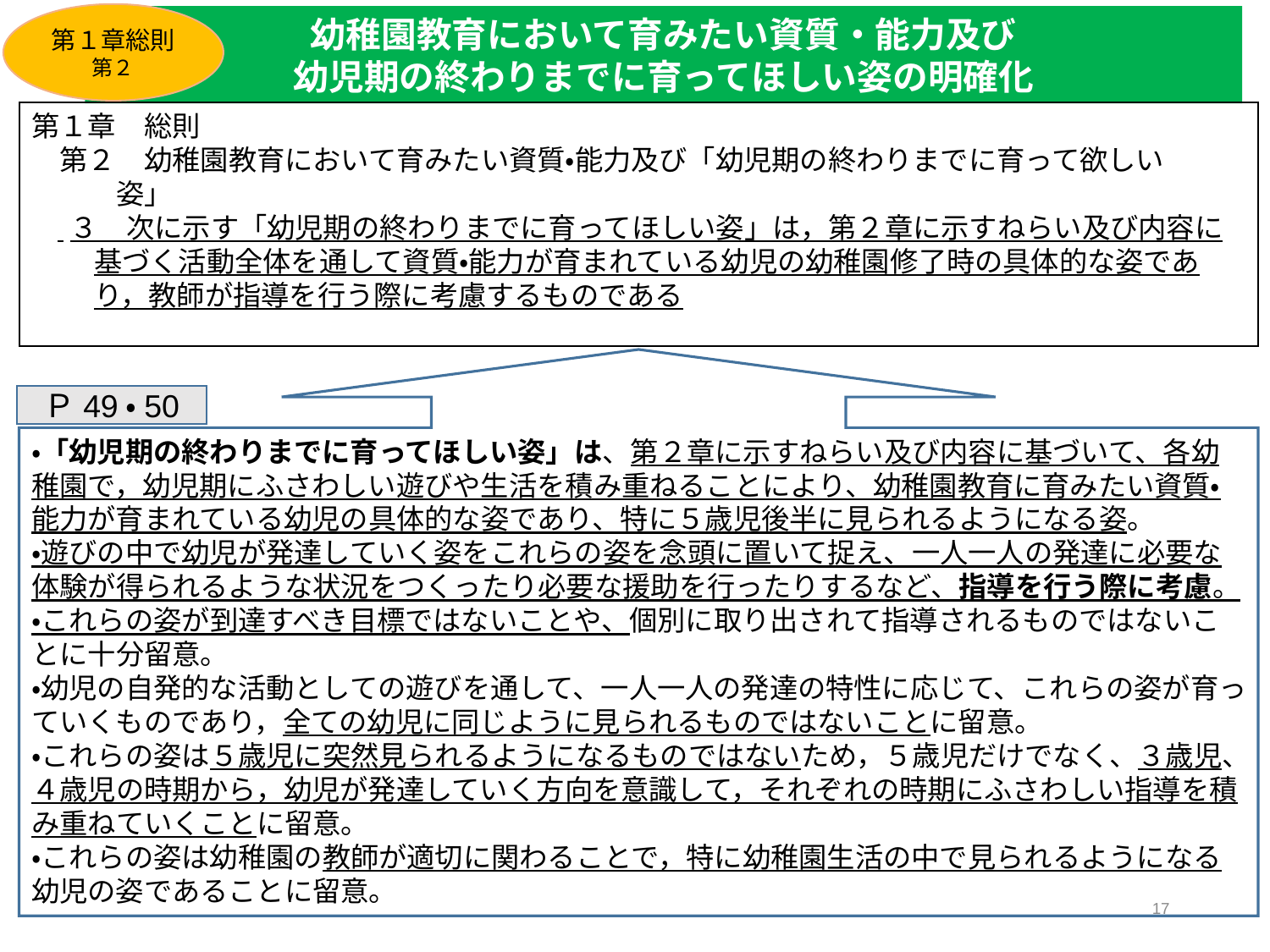

第１章総則
第２
幼稚園教育において育みたい資質・能力及び
幼児期の終わりまでに育ってほしい姿の明確化
第１章　総則
　第２　幼稚園教育において育みたい資質・能力及び「幼児期の終わりまでに育って欲しい
　　　姿」
     ３　次に示す「幼児期の終わりまでに育ってほしい姿」は，第２章に示すねらい及び内容に
　　 基づく活動全体を通して資質・能力が育まれている幼児の幼稚園修了時の具体的な姿であ
　　 り，教師が指導を行う際に考慮するものである

・「幼児期の終わりまでに育ってほしい姿」は、第２章に示すねらい及び内容に基づいて、各幼稚園で，幼児期にふさわしい遊びや生活を積み重ねることにより、幼稚園教育に育みたい資質・能力が育まれている幼児の具体的な姿であり、特に５歳児後半に見られるようになる姿。
・遊びの中で幼児が発達していく姿をこれらの姿を念頭に置いて捉え、一人一人の発達に必要な体験が得られるような状況をつくったり必要な援助を行ったりするなど、指導を行う際に考慮。
・これらの姿が到達すべき目標ではないことや、個別に取り出されて指導されるものではないことに十分留意。
・幼児の自発的な活動としての遊びを通して、一人一人の発達の特性に応じて、これらの姿が育っていくものであり，全ての幼児に同じように見られるものではないことに留意。
・これらの姿は５歳児に突然見られるようになるものではないため，５歳児だけでなく、３歳児、４歳児の時期から，幼児が発達していく方向を意識して，それぞれの時期にふさわしい指導を積み重ねていくことに留意。
・これらの姿は幼稚園の教師が適切に関わることで，特に幼稚園生活の中で見られるようになる幼児の姿であることに留意。

Ｐ49・50
17